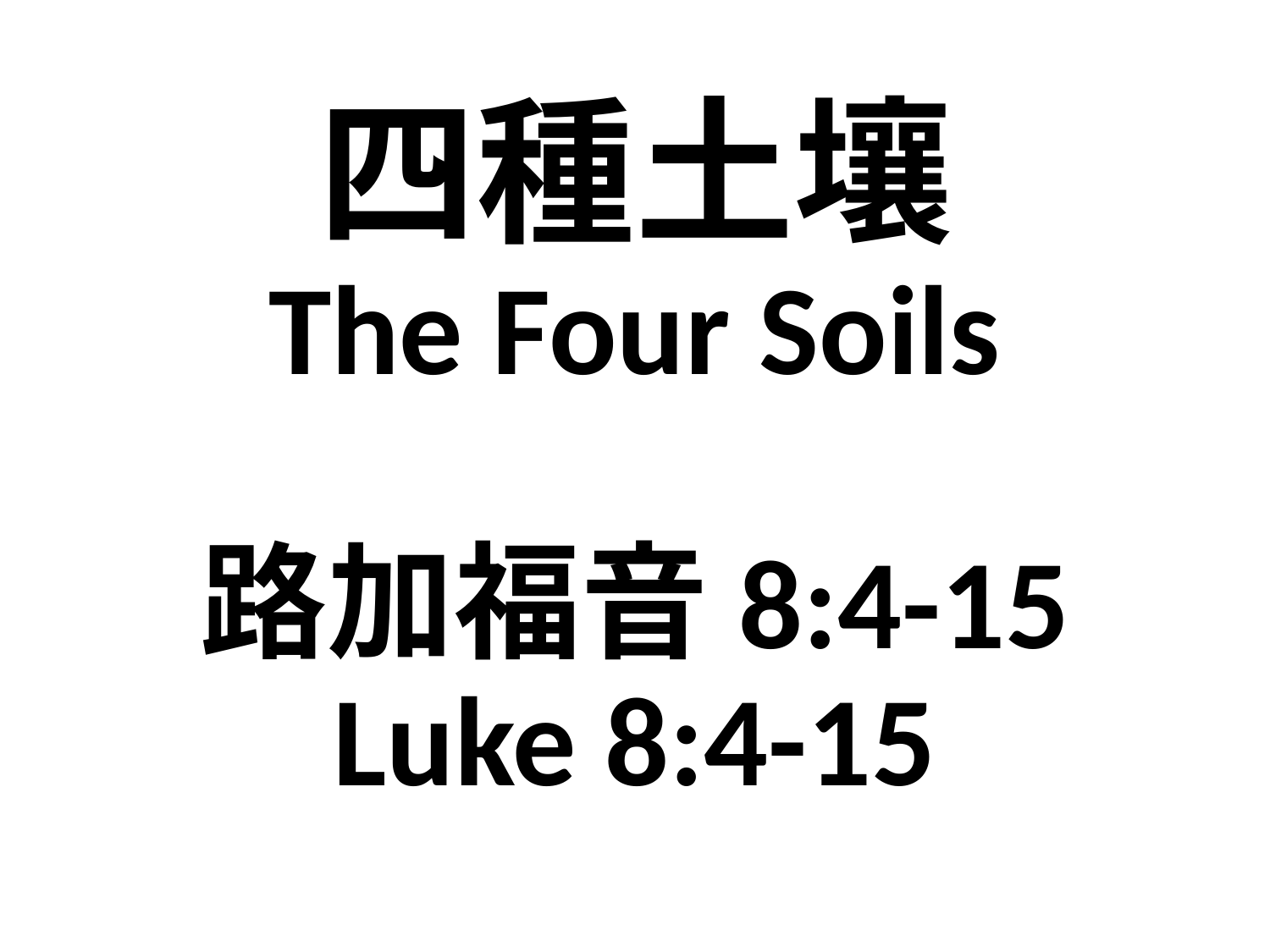

# 四種土壤 The Four Soils 路加福音8:4-15 Luke 8:4-15